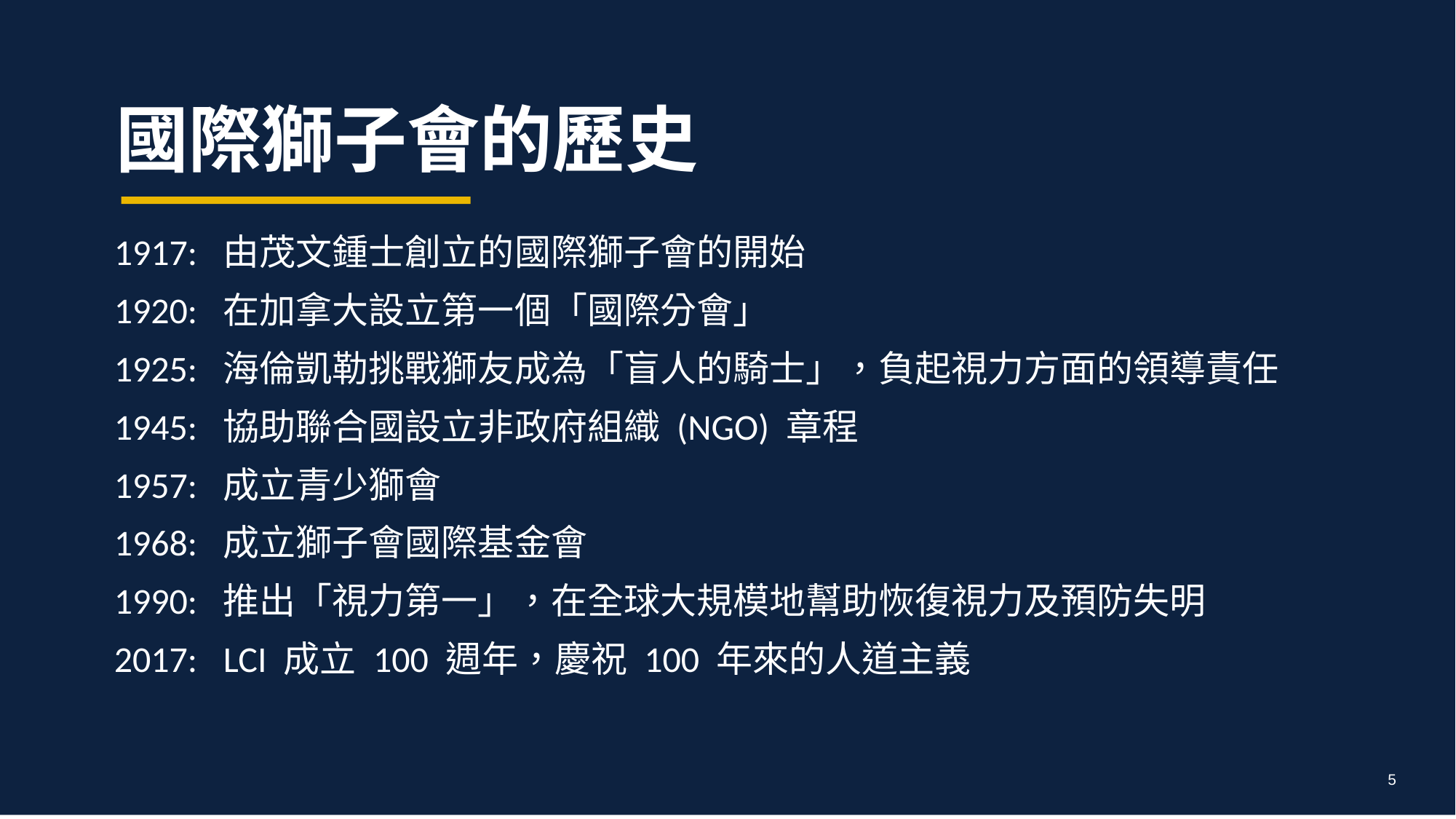

國際獅子會的歷史

1917:  	由茂文鍾士創立的國際獅子會的開始

1920:  	在加拿大設立第一個「國際分會」

1925:  	海倫凱勒挑戰獅友成為「盲人的騎士」，負起視力方面的領導責任

1945: 	協助聯合國設立非政府組織 (NGO) 章程

1957:  	成立青少獅會

1968:  	成立獅子會國際基金會

1990: 	推出「視力第一」，在全球大規模地幫助恢復視力及預防失明

2017:  	LCI 成立 100 週年，慶祝 100 年來的人道主義

5